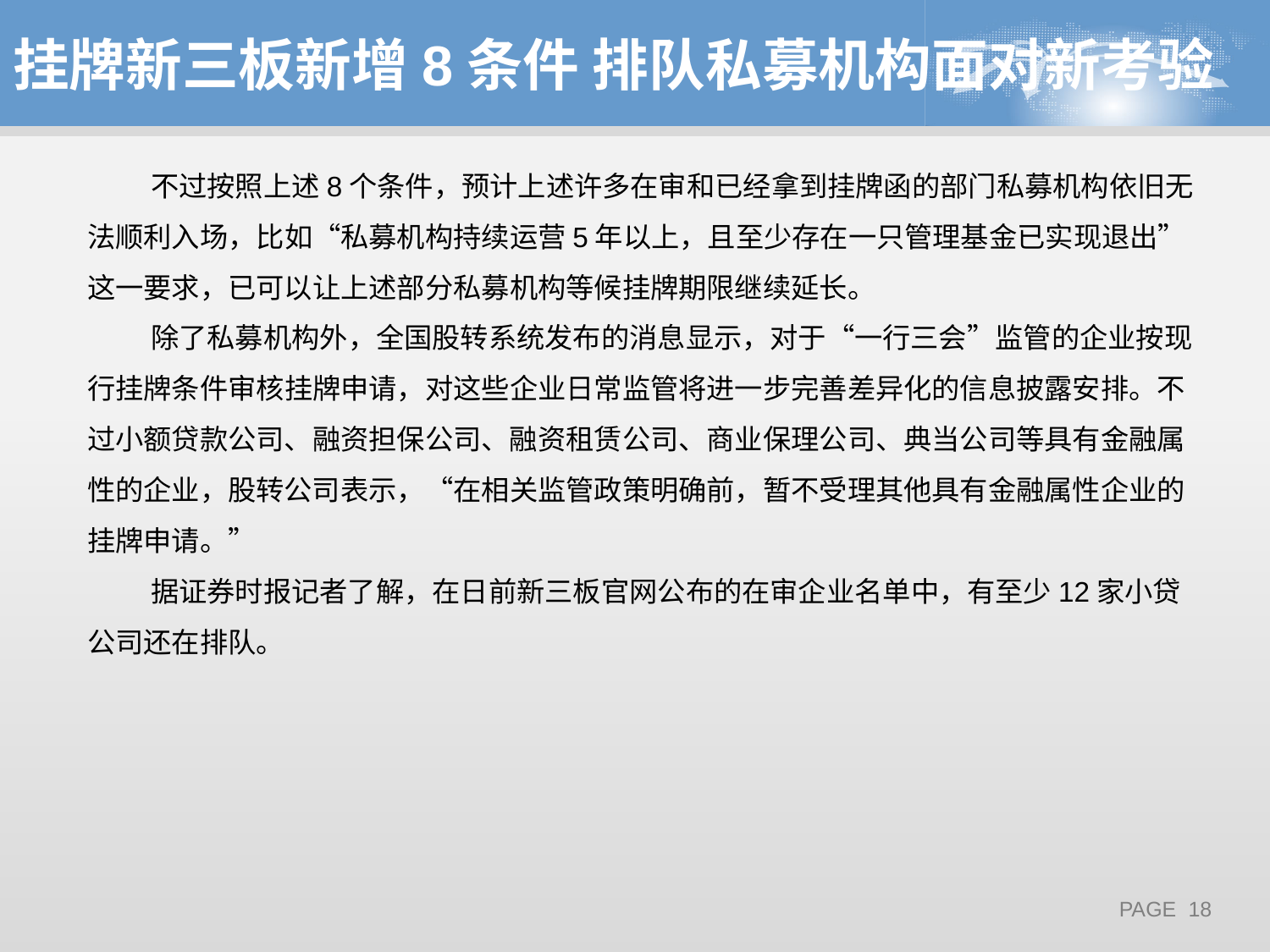

挂牌新三板新增8条件 排队私募机构面对新考验
不过按照上述8个条件，预计上述许多在审和已经拿到挂牌函的部门私募机构依旧无法顺利入场，比如“私募机构持续运营5年以上，且至少存在一只管理基金已实现退出”这一要求，已可以让上述部分私募机构等候挂牌期限继续延长。
除了私募机构外，全国股转系统发布的消息显示，对于“一行三会”监管的企业按现行挂牌条件审核挂牌申请，对这些企业日常监管将进一步完善差异化的信息披露安排。不过小额贷款公司、融资担保公司、融资租赁公司、商业保理公司、典当公司等具有金融属性的企业，股转公司表示，“在相关监管政策明确前，暂不受理其他具有金融属性企业的挂牌申请。”
据证券时报记者了解，在日前新三板官网公布的在审企业名单中，有至少12家小贷公司还在排队。